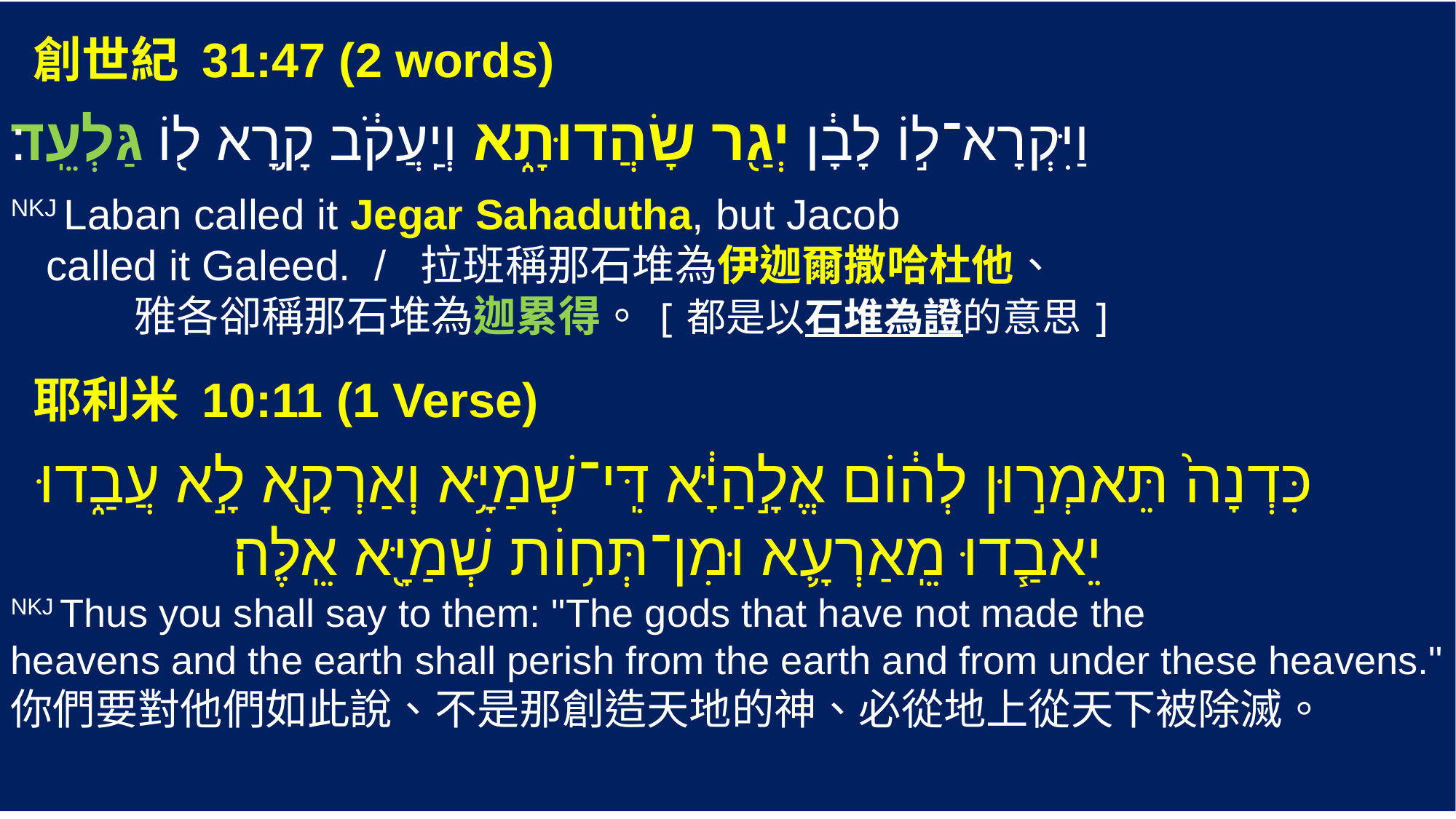

創世紀 31:47 (2 words)

‎וַיִּקְרָא־ל֣וֹ לָבָ֔ן יְגַ֖ר שָׂהֲדוּתָ֑א וְיַֽעֲקֹ֔ב קָ֥רָא ל֖וֹ גַּלְעֵֽד׃

NKJ Laban called it Jegar Sahadutha, but Jacob
   called it Galeed.  /  拉班稱那石堆為伊迦爾撒哈杜他、
            雅各卻稱那石堆為迦累得。[都是以石堆為證的意思]

 耶利米 10:11 (1 Verse)

 ‎ כִּדְנָה֙ תֵּאמְר֣וּן לְה֔וֹם אֱלָ֣הַיָּ֔א דִּֽי־שְׁמַיָּ֥א וְאַרְקָ֖א לָ֣א עֲבַ֑דוּ
 יֵאבַ֧דוּ מֵֽאַרְעָ֛א וּמִן־תְּח֥וֹת שְׁמַיָּ֖א אֵֽלֶּה׃
NKJ Thus you shall say to them: "The gods that have not made the
heavens and the earth shall perish from the earth and from under these heavens."
你們要對他們如此說、不是那創造天地的神、必從地上從天下被除滅。